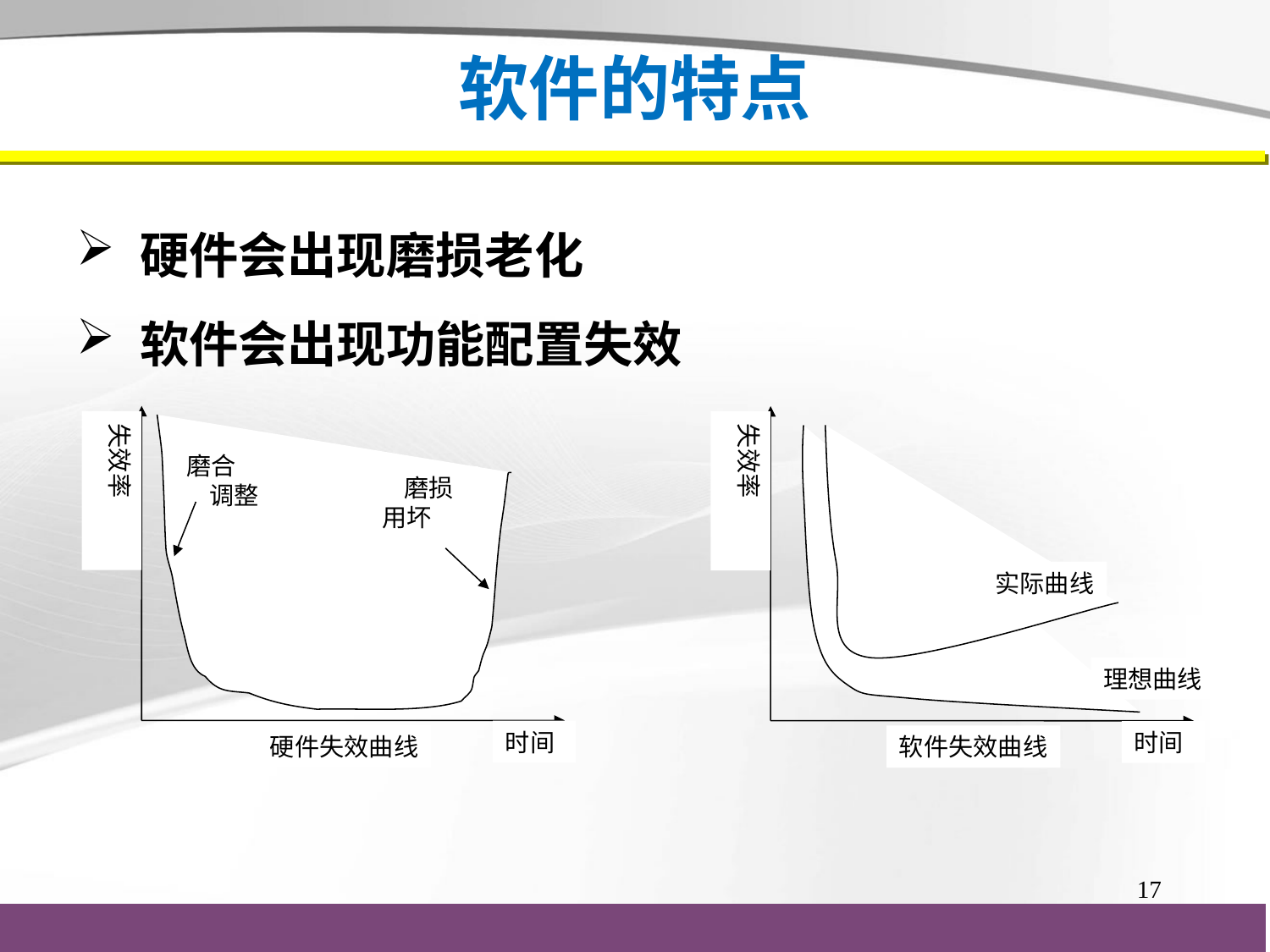

# 软件的特点
硬件会出现磨损老化
软件会出现功能配置失效

失效率
失效率

磨合
   调整
   磨损
用坏

实际曲线
理想曲线

时间

时间
硬件失效曲线
软件失效曲线
17